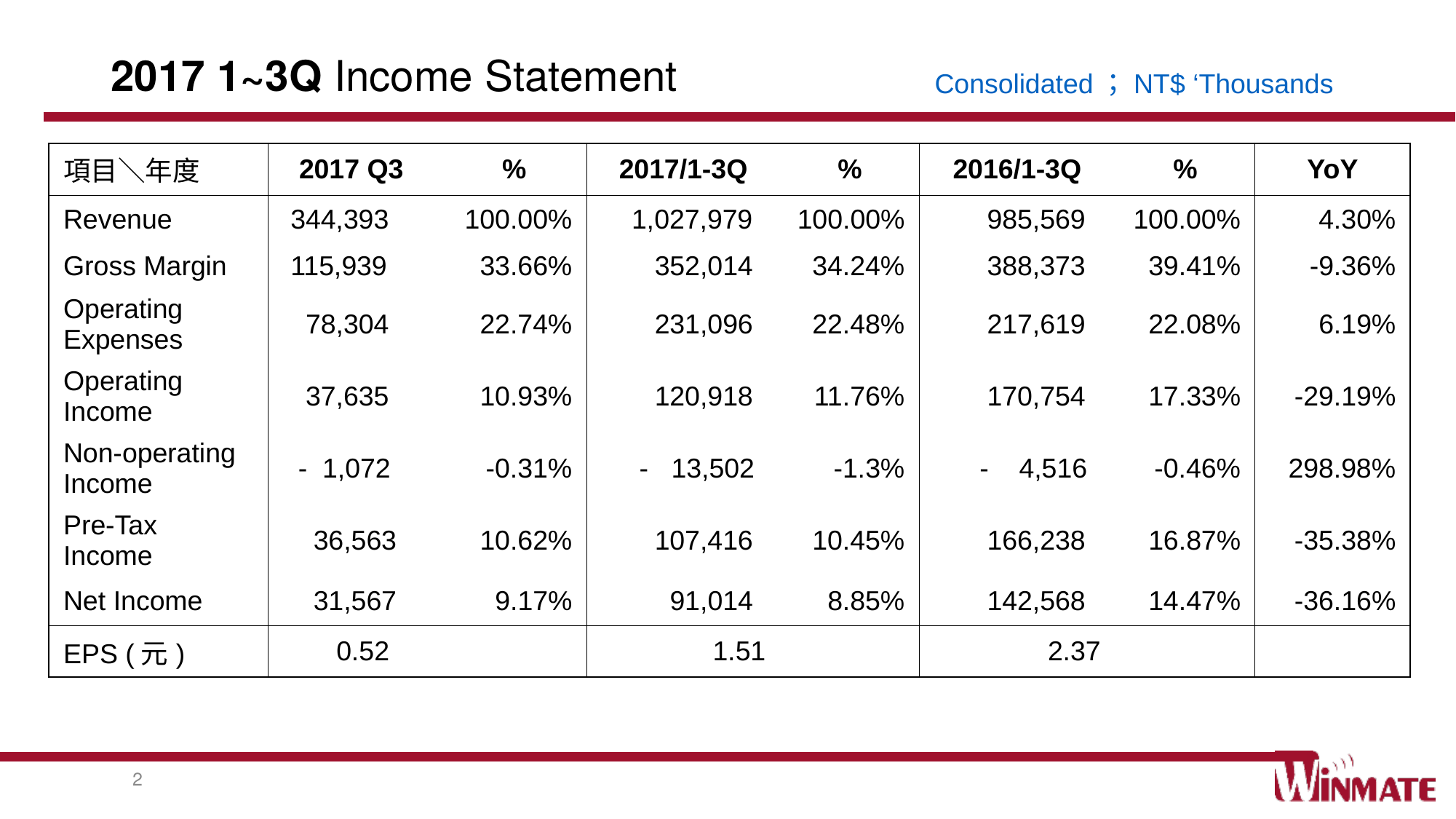

2017 1~3Q Income Statement
Consolidated；NT$ ‘Thousands
| 項目＼年度 | 2017 Q3 | % | 2017/1-3Q | % | 2016/1-3Q | % | YoY |
| --- | --- | --- | --- | --- | --- | --- | --- |
| Revenue | 344,393 | 100.00% | 1,027,979 | 100.00% | 985,569 | 100.00% | 4.30% |
| Gross Margin | 115,939 | 33.66% | 352,014 | 34.24% | 388,373 | 39.41% | -9.36% |
| Operating Expenses | 78,304 | 22.74% | 231,096 | 22.48% | 217,619 | 22.08% | 6.19% |
| Operating Income | 37,635 | 10.93% | 120,918 | 11.76% | 170,754 | 17.33% | -29.19% |
| Non-operating Income | - 1,072 | -0.31% | - 13,502 | -1.3% | - 4,516 | -0.46% | 298.98% |
| Pre-Tax Income | 36,563 | 10.62% | 107,416 | 10.45% | 166,238 | 16.87% | -35.38% |
| Net Income | 31,567 | 9.17% | 91,014 | 8.85% | 142,568 | 14.47% | -36.16% |
| EPS (元) | 0.52 |  | 1.51 |  | 2.37 |  |  |
2